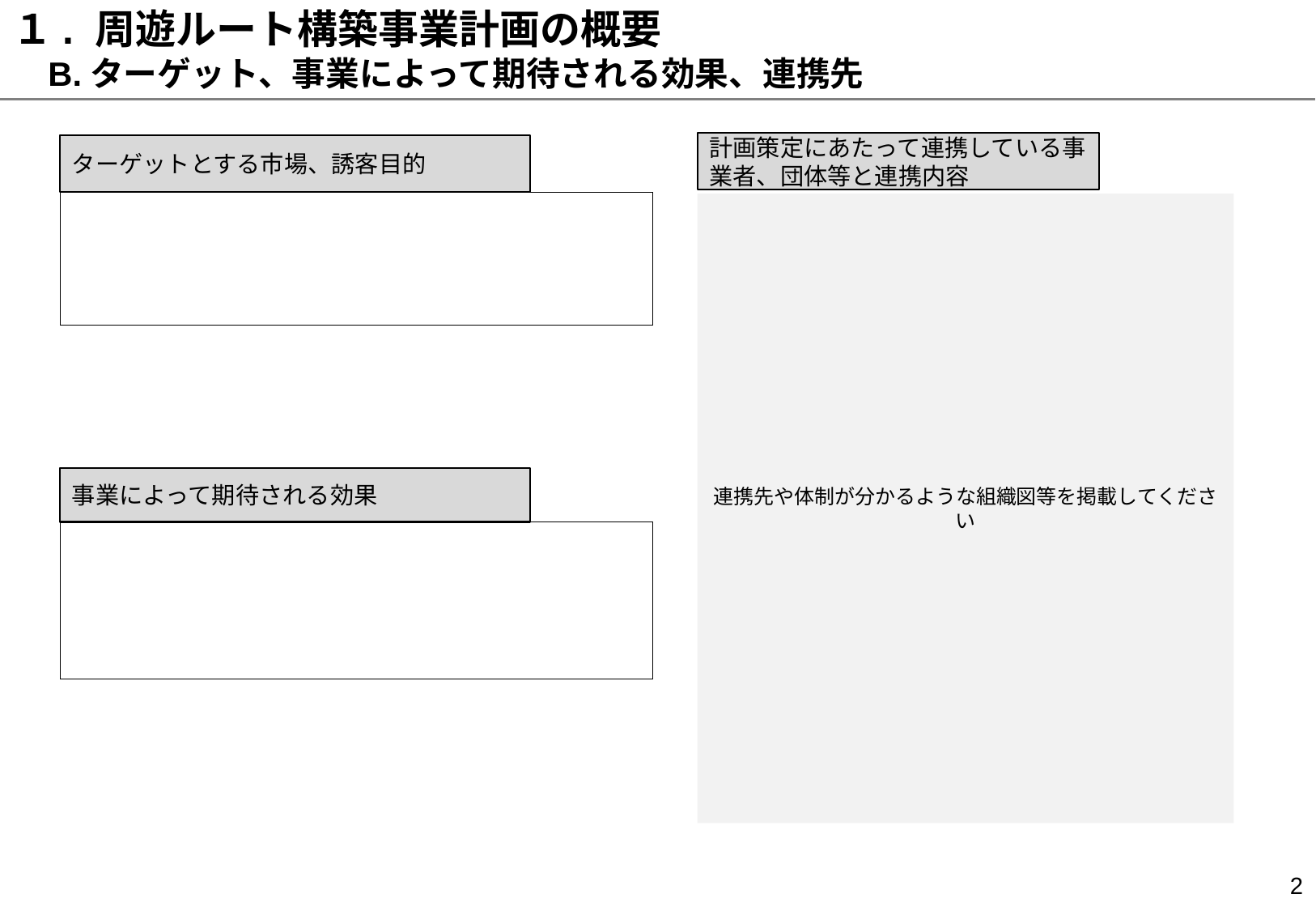

# １. 周遊ルート構築事業計画の概要 B.ターゲット、事業によって期待される効果、連携先

計画策定にあたって連携している事業者、団体等と連携内容
ターゲットとする市場、誘客目的

連携先や体制が分かるような組織図等を掲載してください
事業によって期待される効果

2